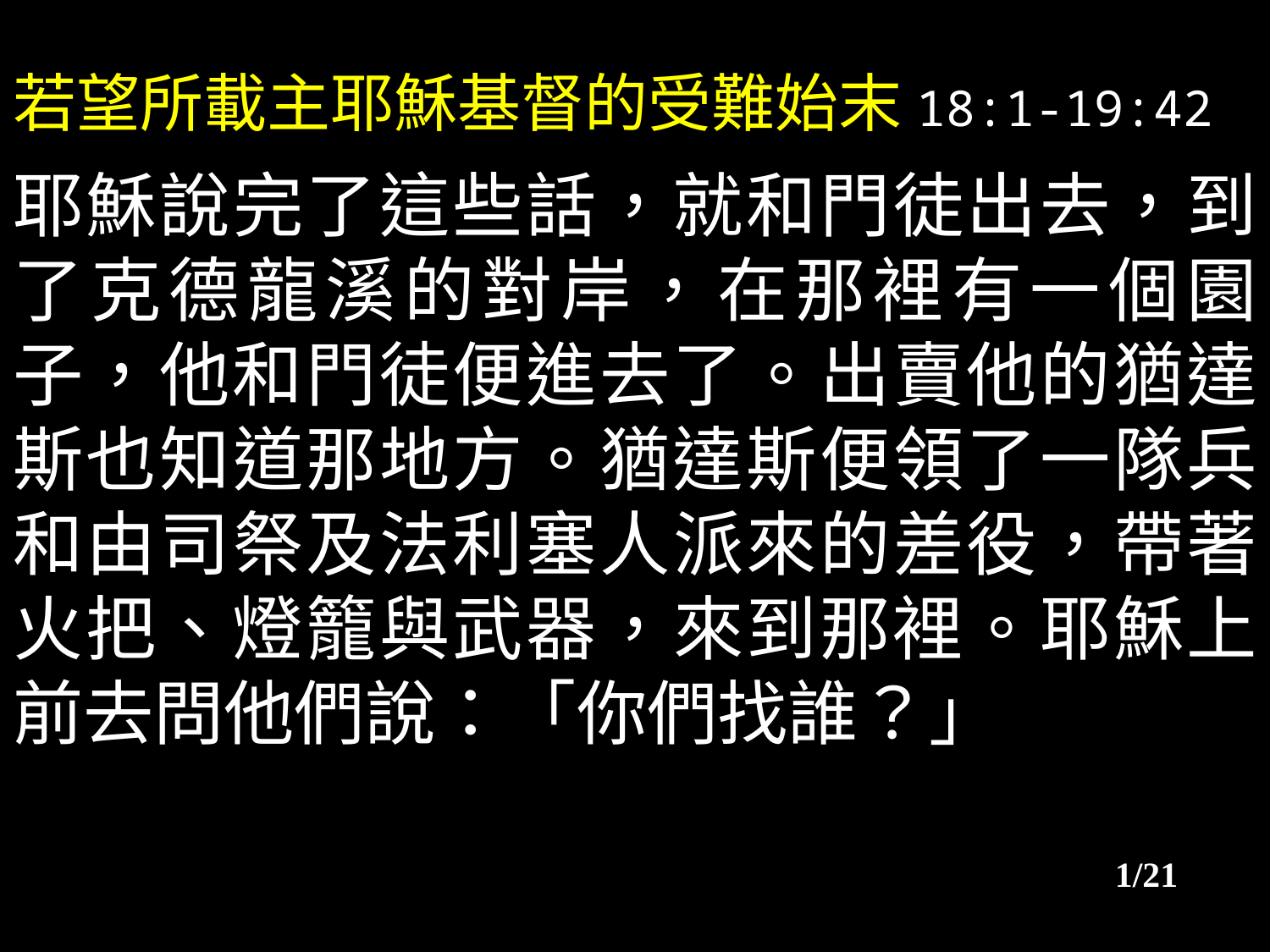

若望所載主耶穌基督的受難始末18:1-19:42
耶穌說完了這些話，就和門徒出去，到了克德龍溪的對岸，在那裡有一個園子，他和門徒便進去了。出賣他的猶達斯也知道那地方。猶達斯便領了一隊兵和由司祭及法利塞人派來的差役，帶著火把、燈籠與武器，來到那裡。耶穌上前去問他們說：「你們找誰？」

1/21